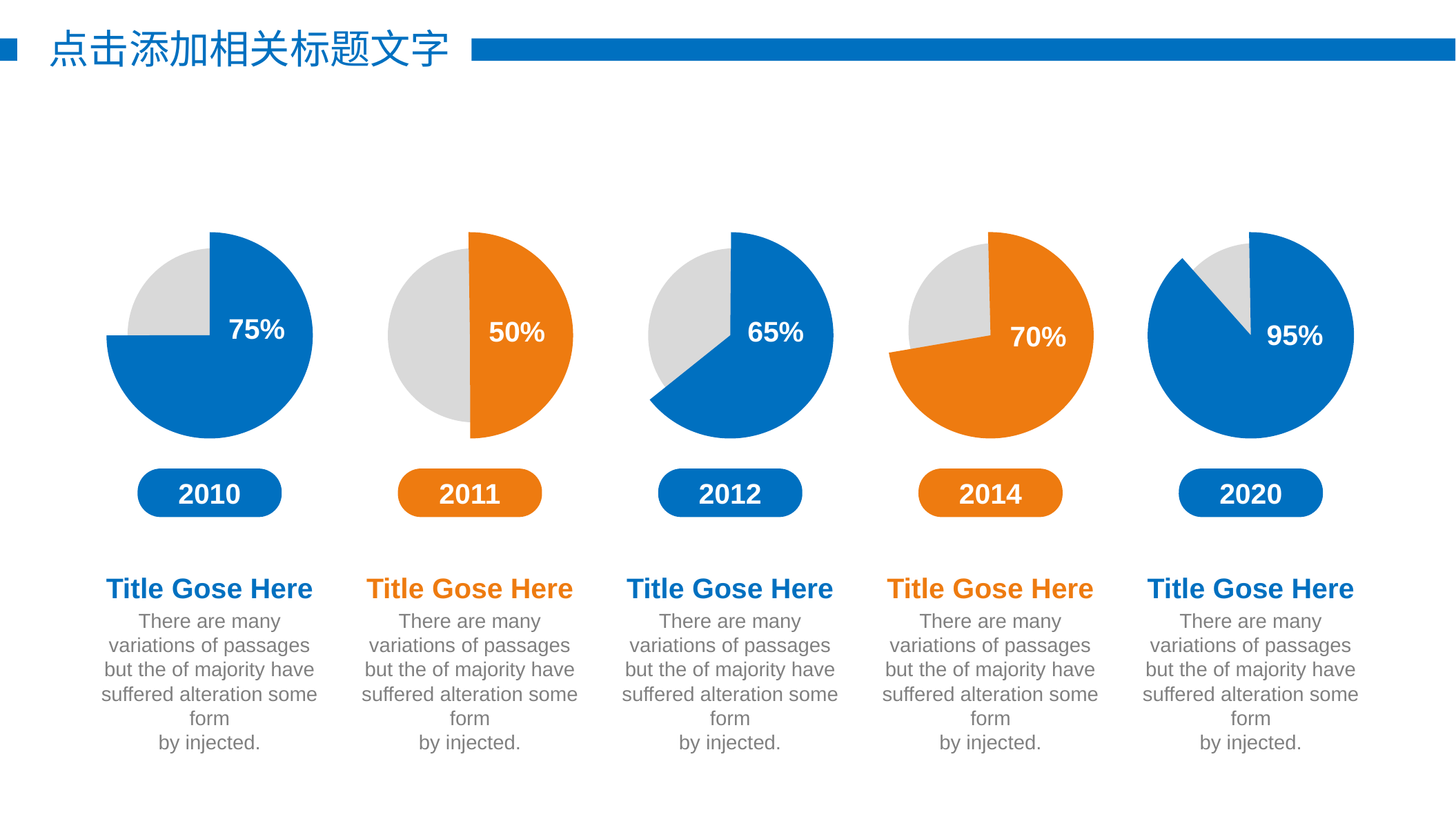

点击添加相关标题文字

75%

50%

65%

70%

95%
2010
2011
2012
2014
2020
Title Gose Here
There are many variations of passages but the of majority have suffered alteration some form
by injected.
Title Gose Here
There are many variations of passages but the of majority have suffered alteration some form
by injected.
Title Gose Here
There are many variations of passages but the of majority have suffered alteration some form
by injected.
Title Gose Here
There are many variations of passages but the of majority have suffered alteration some form
by injected.
Title Gose Here
There are many variations of passages but the of majority have suffered alteration some form
by injected.